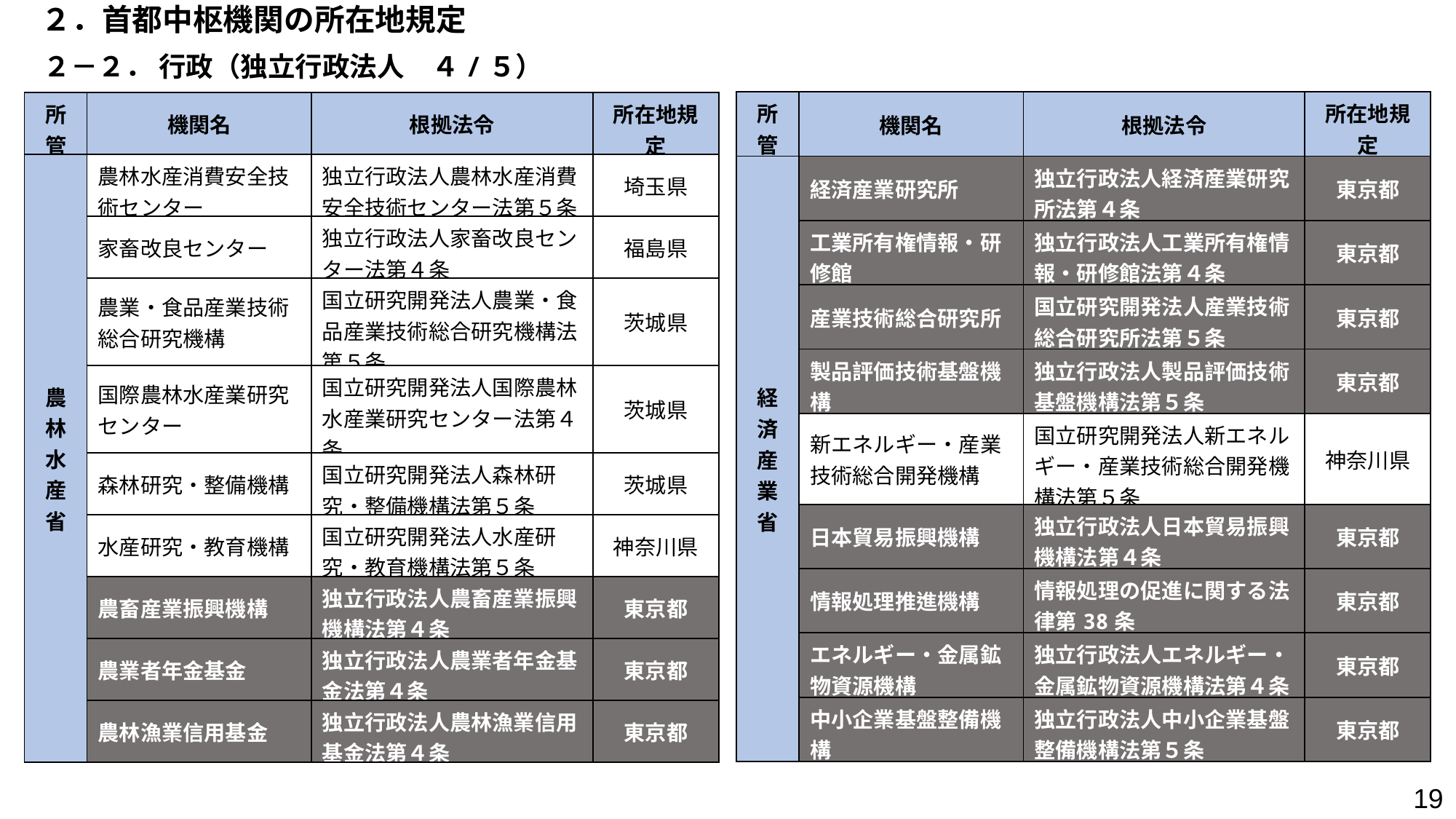

２．首都中枢機関の所在地規定
２－２． 行政（独立行政法人　４/５）
| 所管 | 機関名 | 根拠法令 | 所在地規定 |
| --- | --- | --- | --- |
| 経済産業省 | 経済産業研究所 | 独立行政法人経済産業研究所法第４条 | 東京都 |
|  | 工業所有権情報・研修館 | 独立行政法人工業所有権情報・研修館法第４条 | 東京都 |
|  | 産業技術総合研究所 | 国立研究開発法人産業技術総合研究所法第５条 | 東京都 |
|  | 製品評価技術基盤機構 | 独立行政法人製品評価技術基盤機構法第５条 | 東京都 |
|  | 新エネルギー・産業技術総合開発機構 | 国立研究開発法人新エネルギー・産業技術総合開発機構法第５条 | 神奈川県 |
|  | 日本貿易振興機構 | 独立行政法人日本貿易振興機構法第４条 | 東京都 |
|  | 情報処理推進機構 | 情報処理の促進に関する法律第38条 | 東京都 |
|  | エネルギー・金属鉱物資源機構 | 独立行政法人エネルギー・金属鉱物資源機構法第４条 | 東京都 |
|  | 中小企業基盤整備機構 | 独立行政法人中小企業基盤整備機構法第５条 | 東京都 |
| 所管 | 機関名 | 根拠法令 | 所在地規定 |
| --- | --- | --- | --- |
| 農林水産省 | 農林水産消費安全技術センター | 独立行政法人農林水産消費安全技術センター法第５条 | 埼玉県 |
|  | 家畜改良センター | 独立行政法人家畜改良センター法第４条 | 福島県 |
|  | 農業・食品産業技術総合研究機構 | 国立研究開発法人農業・食品産業技術総合研究機構法第５条 | 茨城県 |
|  | 国際農林水産業研究センター | 国立研究開発法人国際農林水産業研究センター法第４条 | 茨城県 |
|  | 森林研究・整備機構 | 国立研究開発法人森林研究・整備機構法第５条 | 茨城県 |
|  | 水産研究・教育機構 | 国立研究開発法人水産研究・教育機構法第５条 | 神奈川県 |
|  | 農畜産業振興機構 | 独立行政法人農畜産業振興機構法第４条 | 東京都 |
|  | 農業者年金基金 | 独立行政法人農業者年金基金法第４条 | 東京都 |
|  | 農林漁業信用基金 | 独立行政法人農林漁業信用基金法第４条 | 東京都 |
19